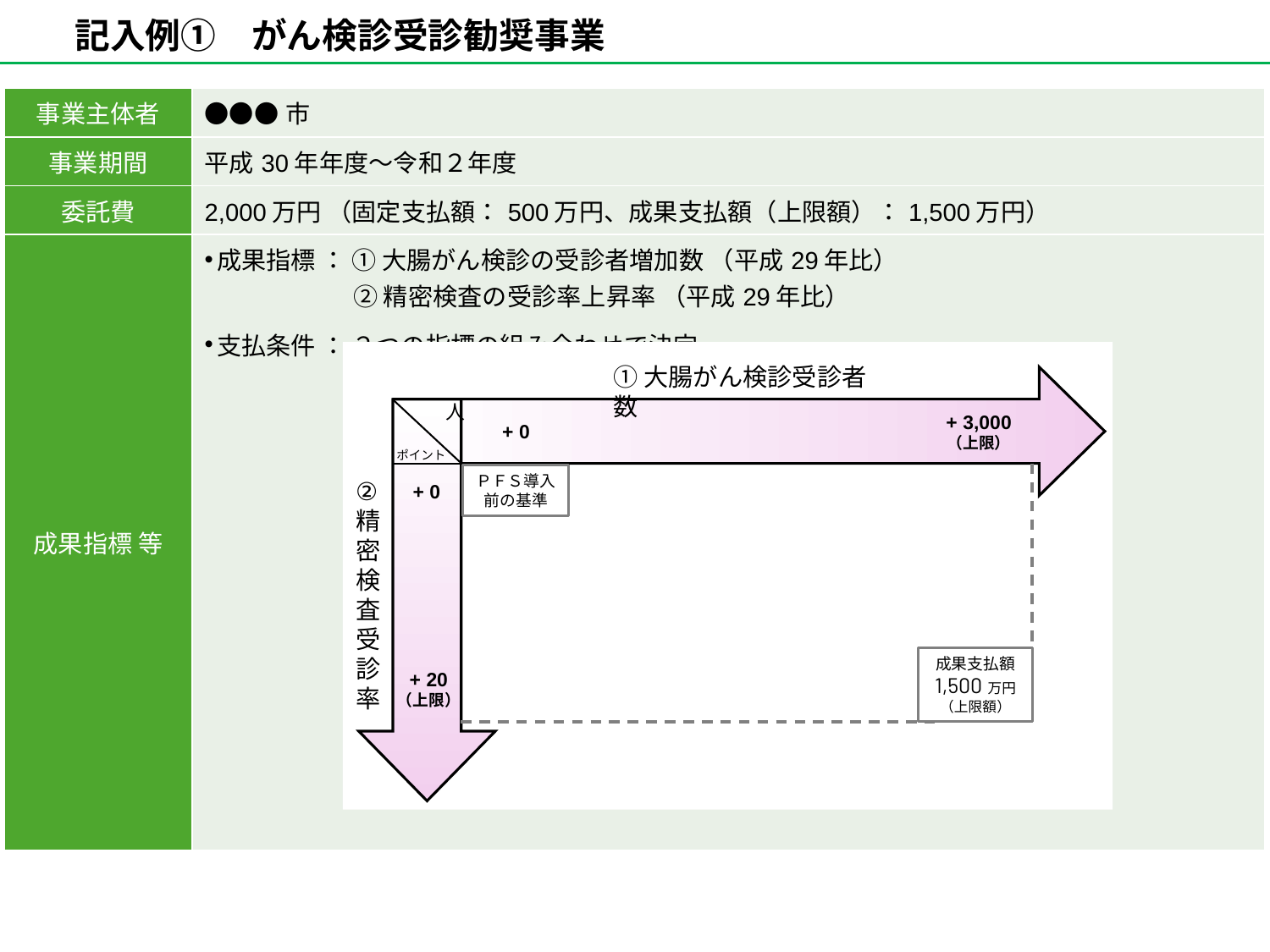

記入例①　がん検診受診勧奨事業
| 事業主体者 | ●●●市 |
| --- | --- |
| 事業期間 | 平成30年年度～令和２年度 |
| 委託費 | 2,000万円 （固定支払額：500万円、成果支払額（上限額）：1,500万円） |
| 成果指標 等 | 成果指標 ： ① 大腸がん検診の受診者増加数 （平成29年比） 　　　　　　② 精密検査の受診率上昇率 （平成29年比） 支払条件 ： ２つの指標の組み合わせで決定 |

①大腸がん検診受診者数

人
+ 3,000
（上限）
+ 0
ポイント
+ 0
ＰＦＳ導入前の基準
②
精
密
検
査
受
診
率

成果支払額
1,500万円
（上限額）
+ 20
（上限）